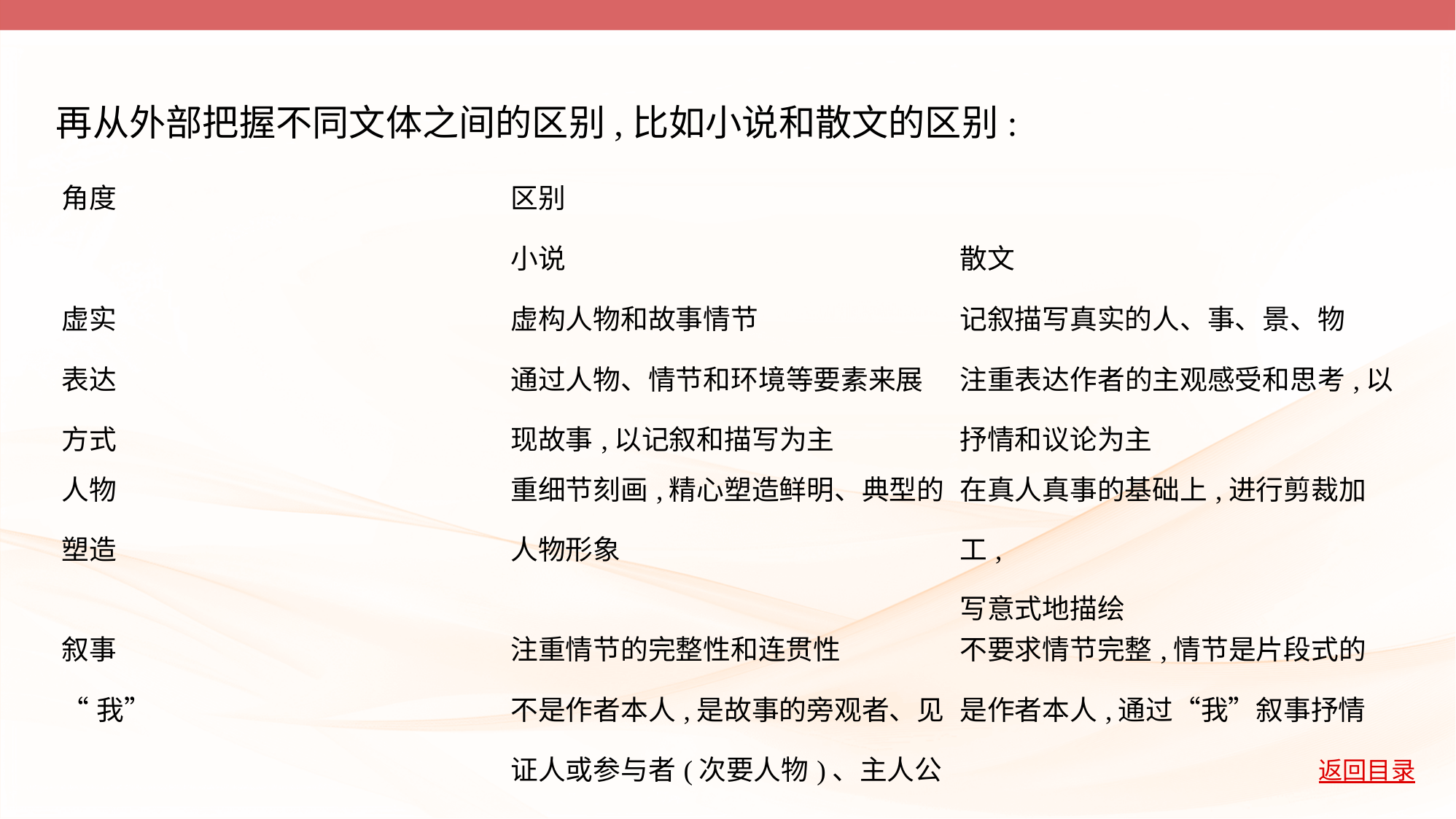

再从外部把握不同文体之间的区别,比如小说和散文的区别:
| 角度 | 区别 |  |
| --- | --- | --- |
|  | 小说 | 散文 |
| 虚实 | 虚构人物和故事情节 | 记叙描写真实的人、事、景、物 |
| 表达 方式 | 通过人物、情节和环境等要素来展 现故事,以记叙和描写为主 | 注重表达作者的主观感受和思考,以 抒情和议论为主 |
| 人物 塑造 | 重细节刻画,精心塑造鲜明、典型的 人物形象 | 在真人真事的基础上,进行剪裁加工, 写意式地描绘 |
| 叙事 | 注重情节的完整性和连贯性 | 不要求情节完整,情节是片段式的 |
| “我” | 不是作者本人,是故事的旁观者、见 证人或参与者(次要人物)、主人公 | 是作者本人,通过“我”叙事抒情 |